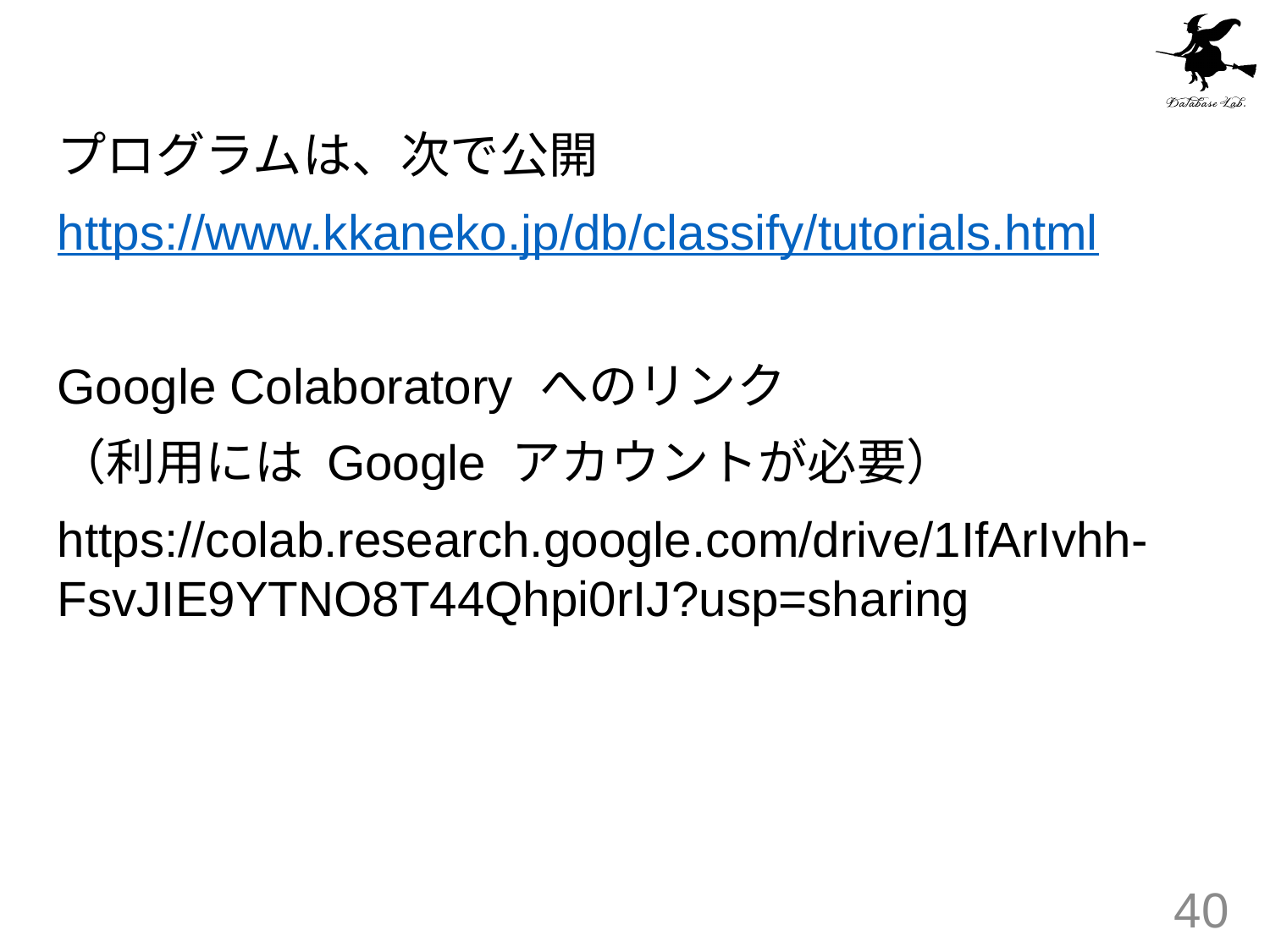

#
プログラムは、次で公開
https://www.kkaneko.jp/db/classify/tutorials.html

Google Colaboratory へのリンク
（利用には Google アカウントが必要）
https://colab.research.google.com/drive/1IfArIvhh-FsvJIE9YTNO8T44Qhpi0rIJ?usp=sharing
40